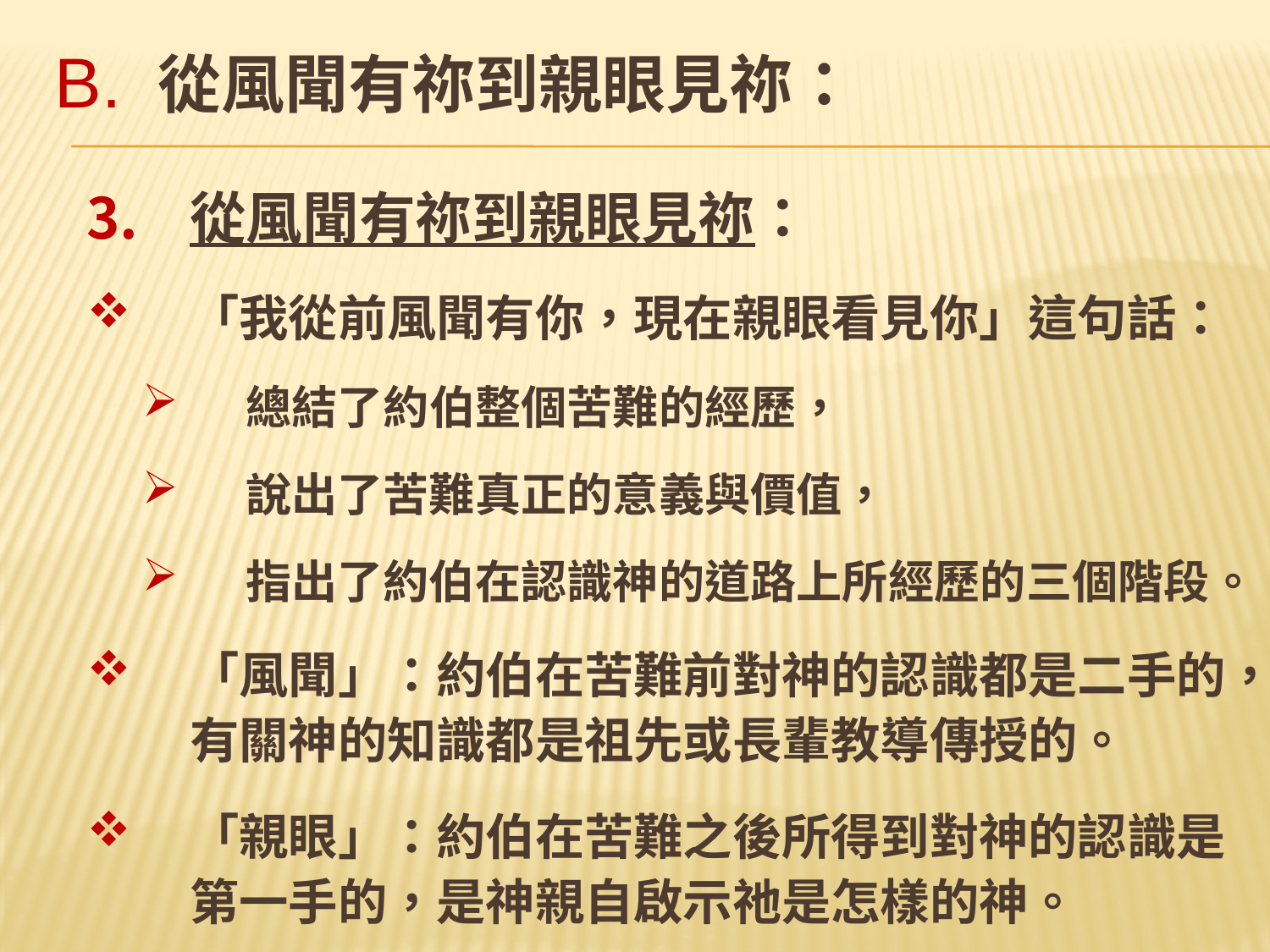

# B. 從風聞有祢到親眼見祢：
從風聞有祢到親眼見祢：
「我從前風聞有你，現在親眼看見你」這句話：
總結了約伯整個苦難的經歷，
說出了苦難真正的意義與價值，
指出了約伯在認識神的道路上所經歷的三個階段。
「風聞」：約伯在苦難前對神的認識都是二手的，有關神的知識都是祖先或長輩教導傳授的。
「親眼」：約伯在苦難之後所得到對神的認識是第一手的，是神親自啟示祂是怎樣的神。